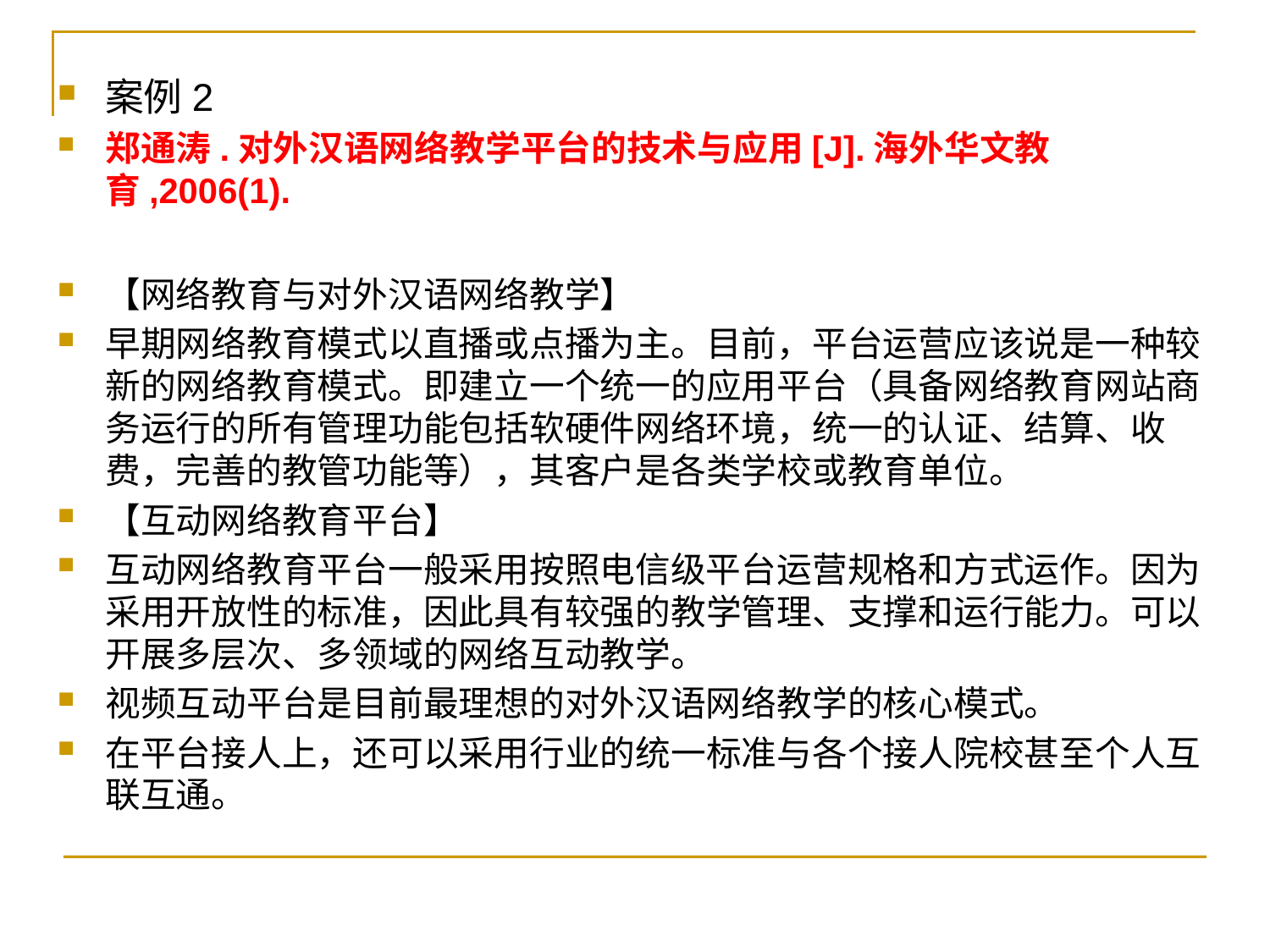

案例2
郑通涛.对外汉语网络教学平台的技术与应用[J].海外华文教育,2006(1).

【网络教育与对外汉语网络教学】
早期网络教育模式以直播或点播为主。目前，平台运营应该说是一种较新的网络教育模式。即建立一个统一的应用平台（具备网络教育网站商务运行的所有管理功能包括软硬件网络环境，统一的认证、结算、收费，完善的教管功能等），其客户是各类学校或教育单位。
【互动网络教育平台】
互动网络教育平台一般采用按照电信级平台运营规格和方式运作。因为采用开放性的标准，因此具有较强的教学管理、支撑和运行能力。可以开展多层次、多领域的网络互动教学。
视频互动平台是目前最理想的对外汉语网络教学的核心模式。
在平台接人上，还可以采用行业的统一标准与各个接人院校甚至个人互联互通。